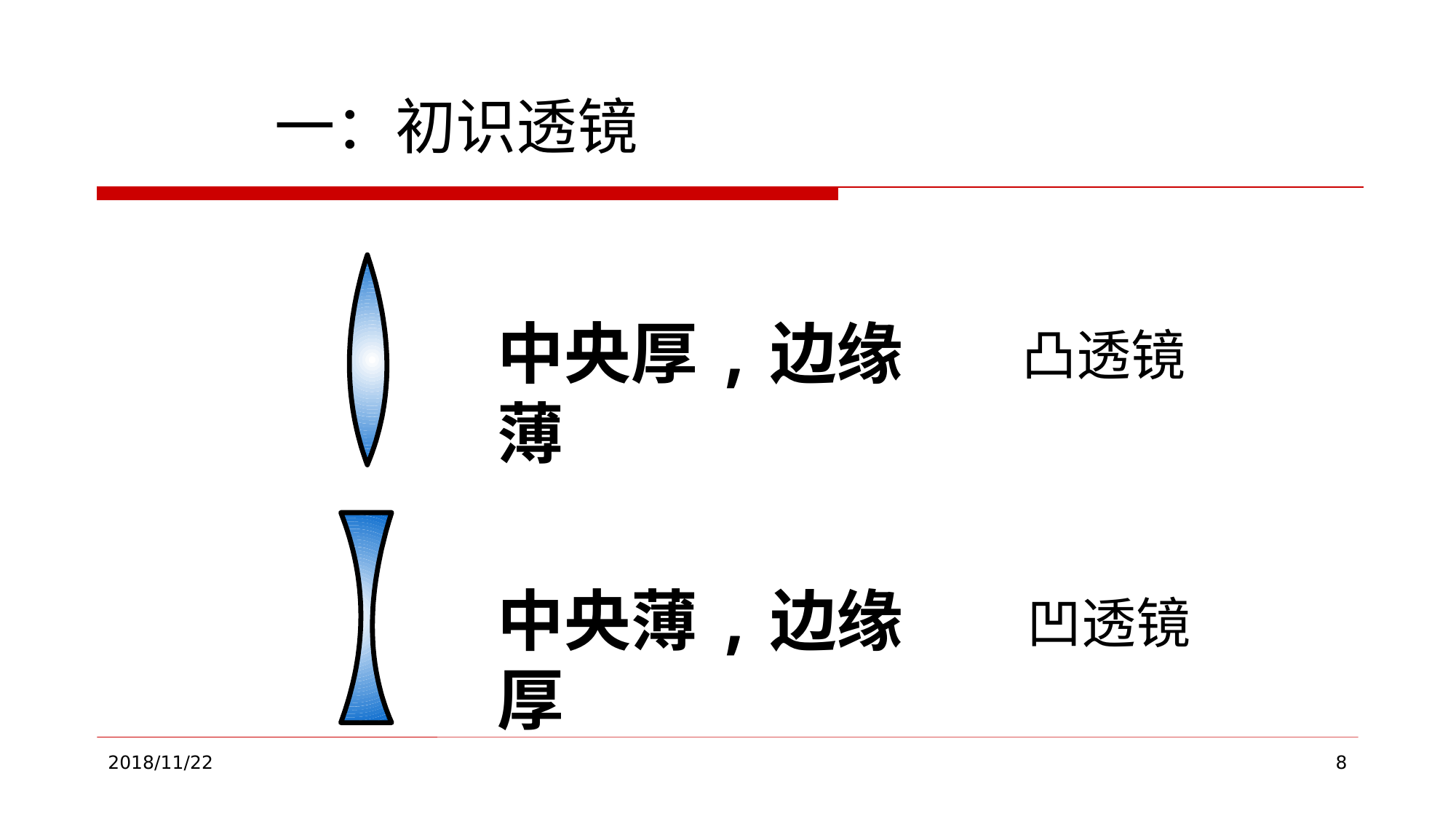

一：初识透镜

中央厚,边缘薄
凸透镜

中央薄,边缘厚
凹透镜
2018/11/22
8